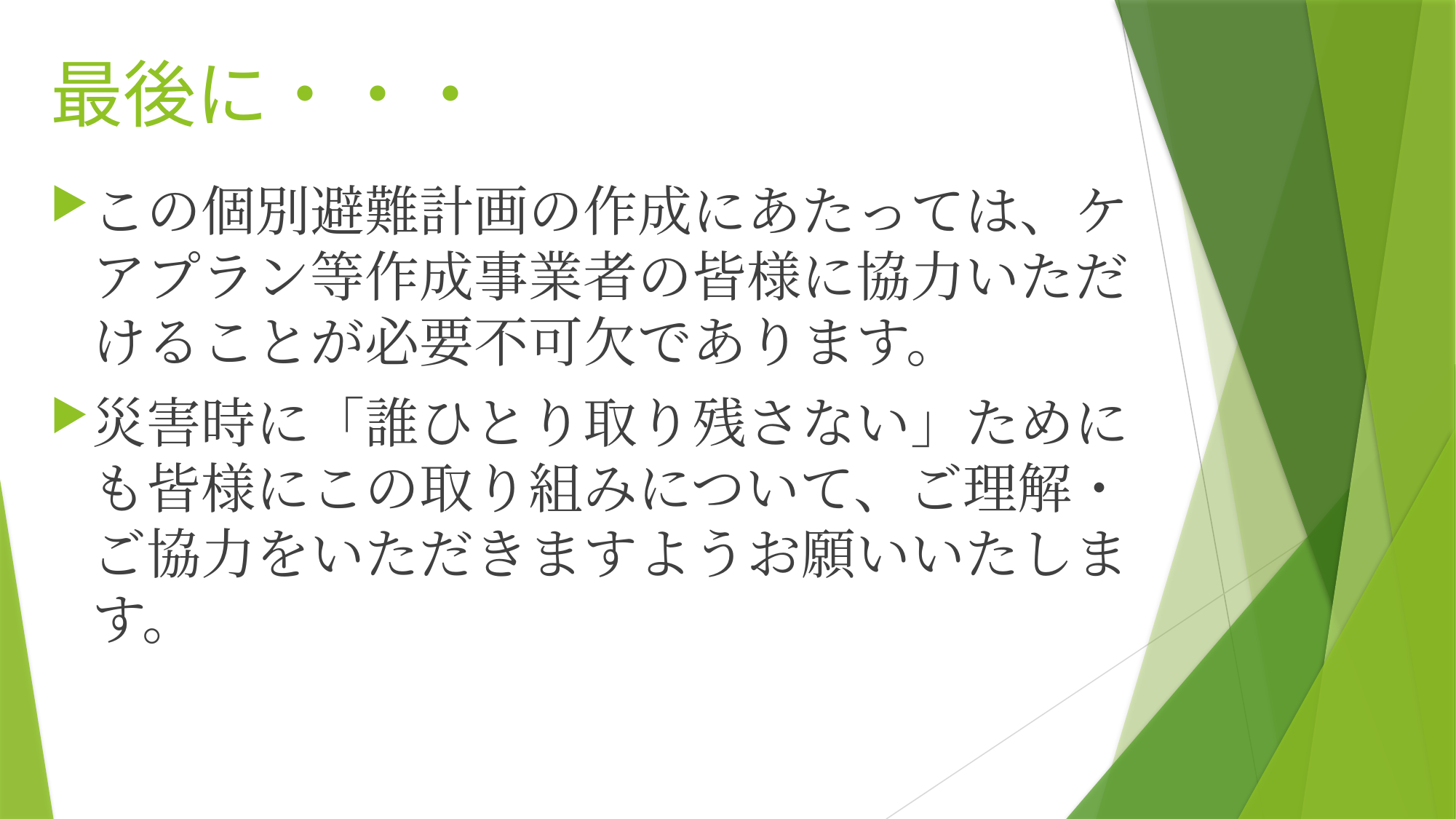

# 最後に・・・
この個別避難計画の作成にあたっては、ケアプラン等作成事業者の皆様に協力いただけることが必要不可欠であります。
災害時に「誰ひとり取り残さない」ためにも皆様にこの取り組みについて、ご理解・ご協力をいただきますようお願いいたします。